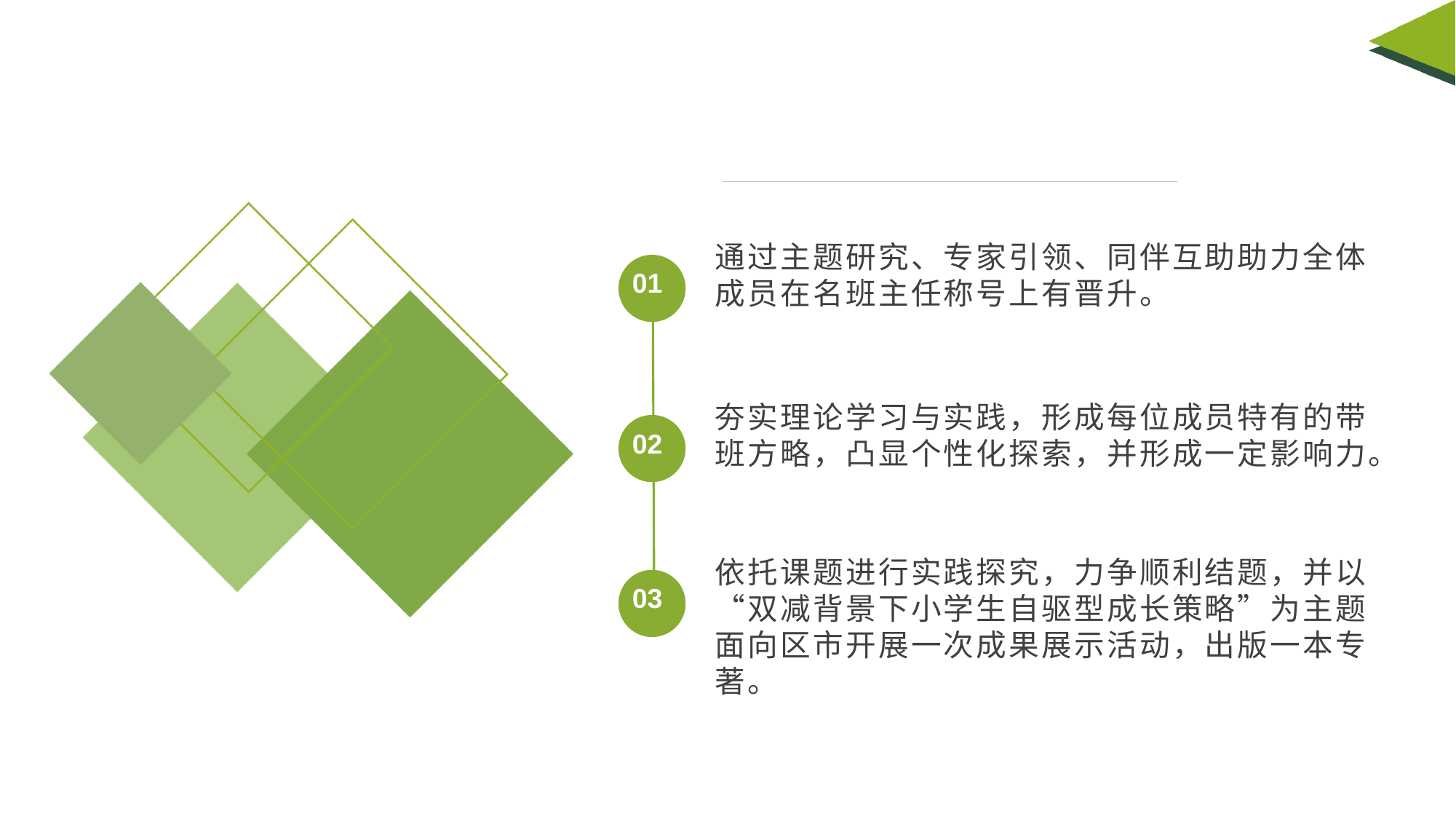

通过主题研究、专家引领、同伴互助助力全体成员在名班主任称号上有晋升。

01
夯实理论学习与实践，形成每位成员特有的带班方略，凸显个性化探索，并形成一定影响力。

02
依托课题进行实践探究，力争顺利结题，并以“双减背景下小学生自驱型成长策略”为主题面向区市开展一次成果展示活动，出版一本专著。

03